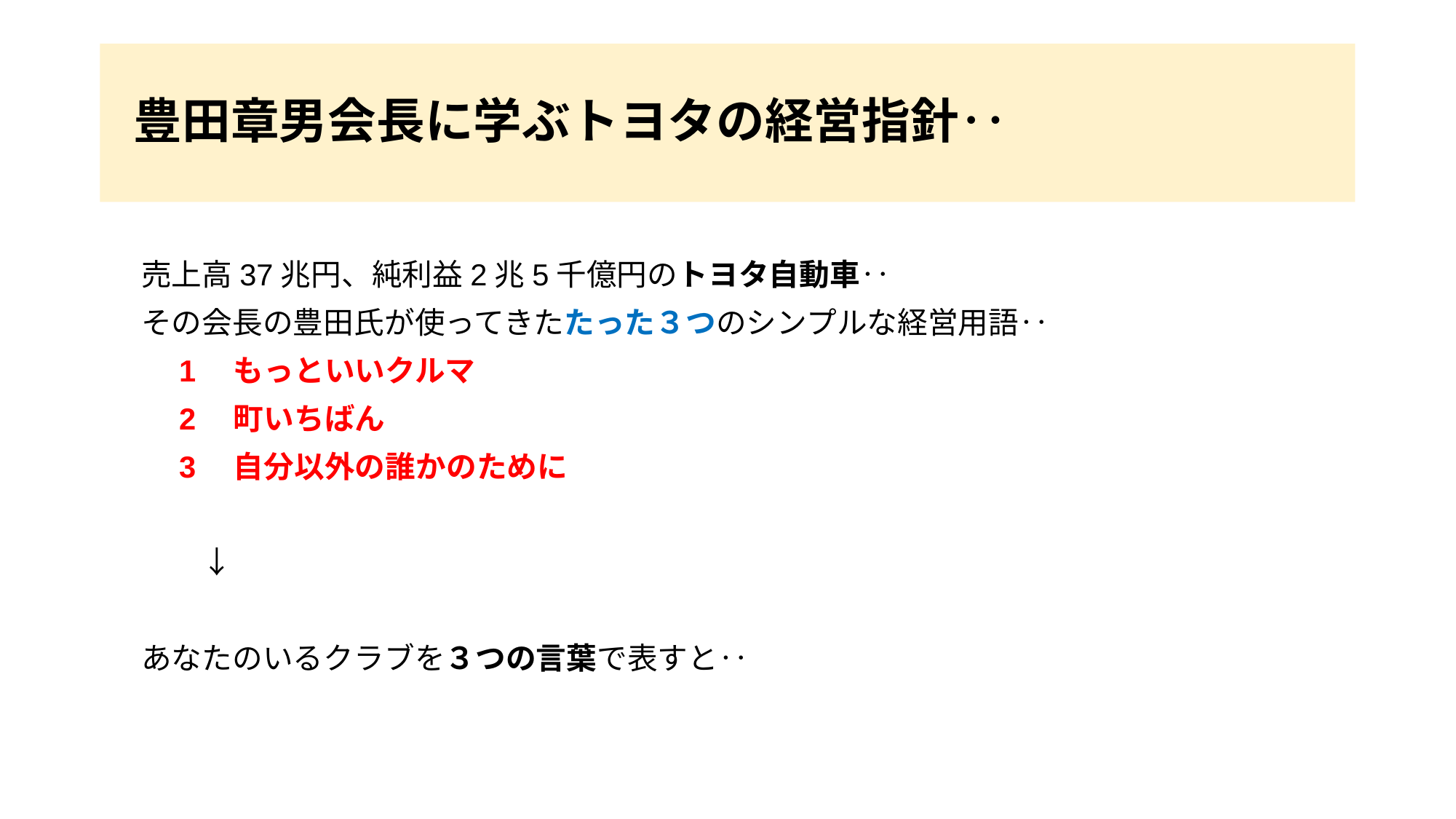

# 豊田章男会長に学ぶトヨタの経営指針‥
　売上高37兆円、純利益2兆5千億円のトヨタ自動車‥
　その会長の豊田氏が使ってきたたった３つのシンプルな経営用語‥
　　1　もっといいクルマ
　　2　町いちばん
　　3　自分以外の誰かのために

　　　↓

　あなたのいるクラブを３つの言葉で表すと‥